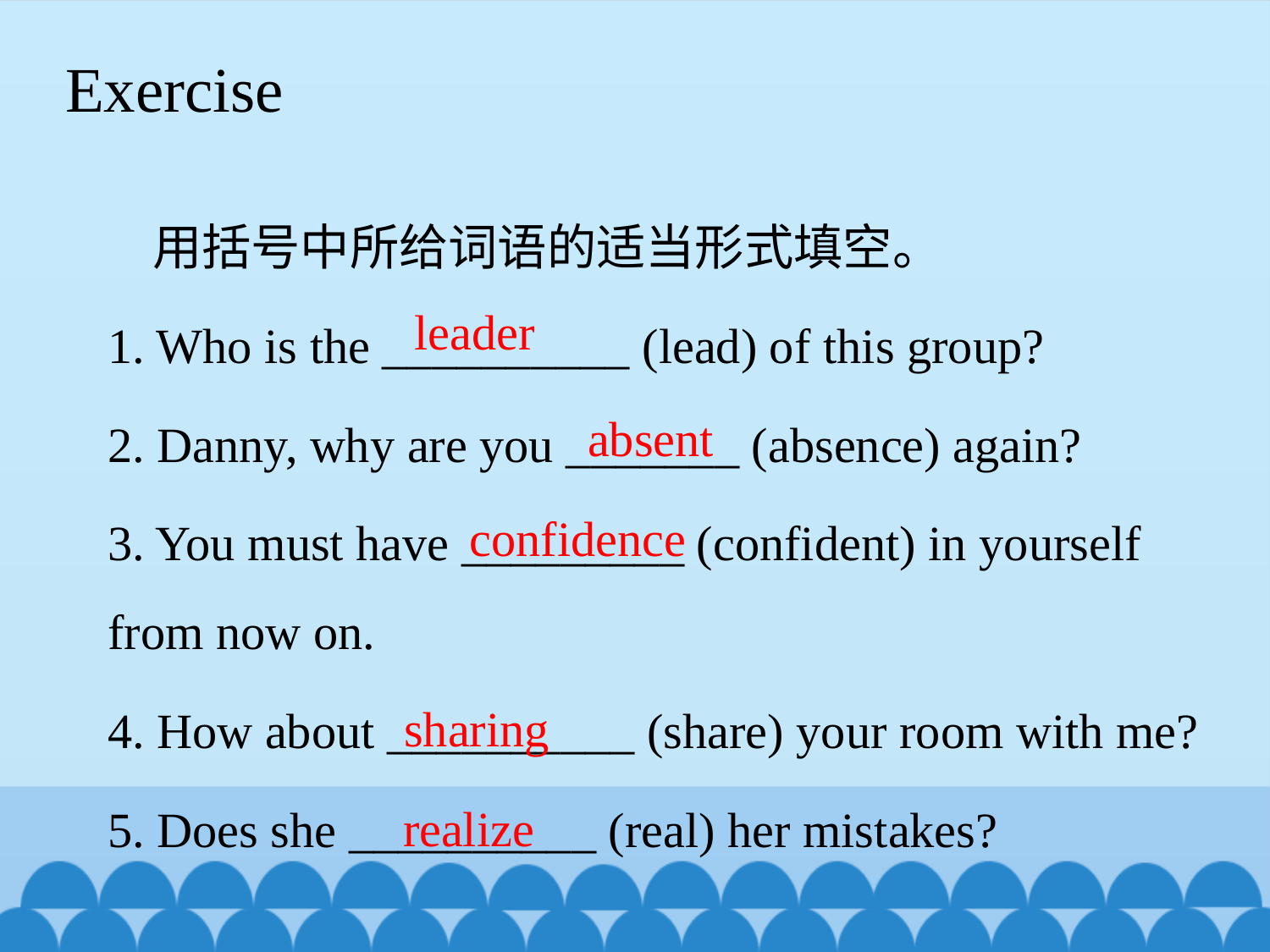

Exercise
   用括号中所给词语的适当形式填空。
1. Who is the __________ (lead) of this group?
2. Danny, why are you _______ (absence) again?
3. You must have _________ (confident) in yourself from now on.
4. How about __________ (share) your room with me?
5. Does she __________ (real) her mistakes?
leader
absent
confidence
sharing
realize